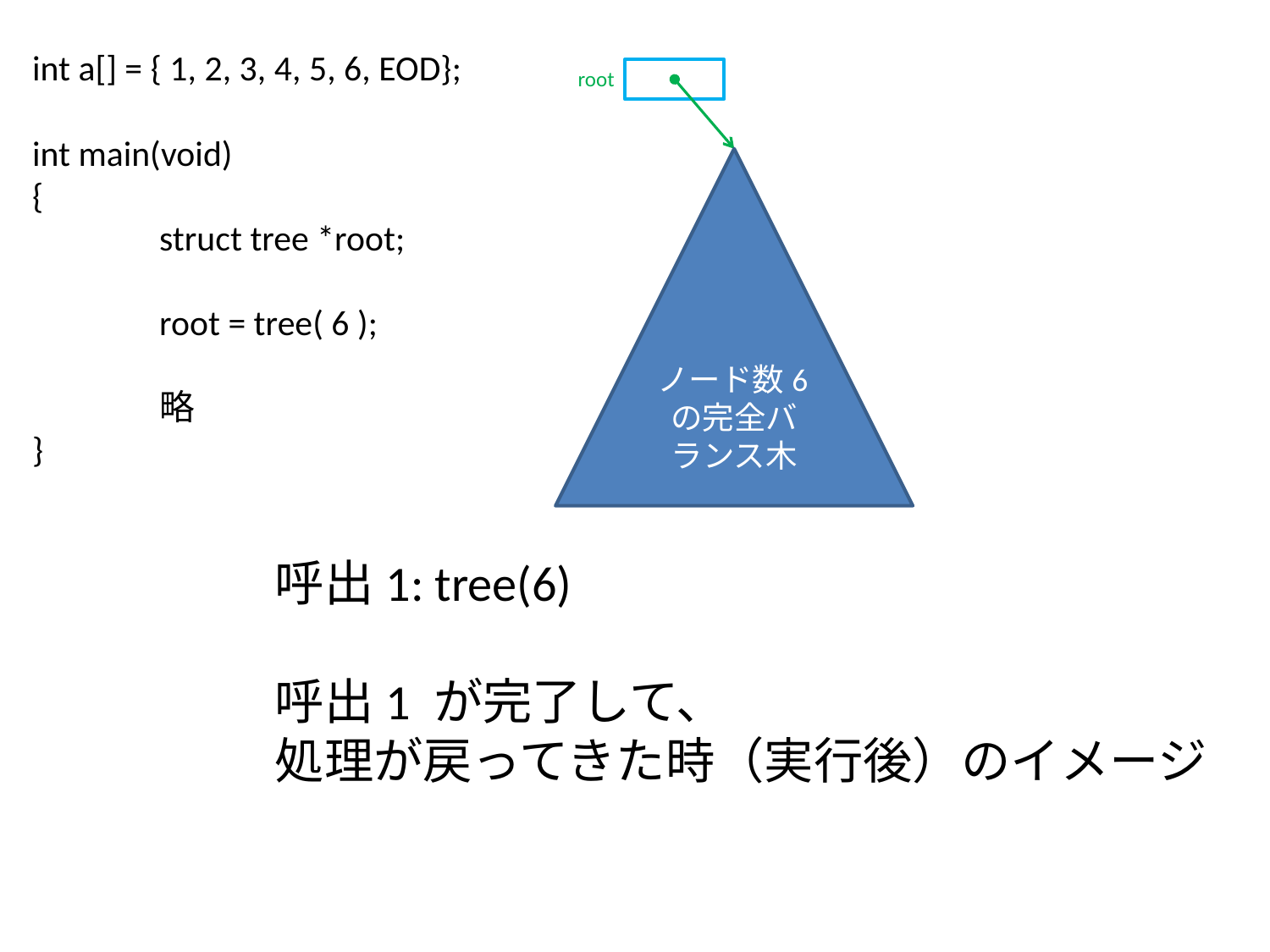

int a[] = { 1, 2, 3, 4, 5, 6, EOD};

int main(void)
{
	struct tree *root;

	root = tree( 6 );

	略
}
root

ノード数6の完全バランス木
呼出1: tree(6)

呼出1 が完了して、
処理が戻ってきた時（実行後）のイメージ